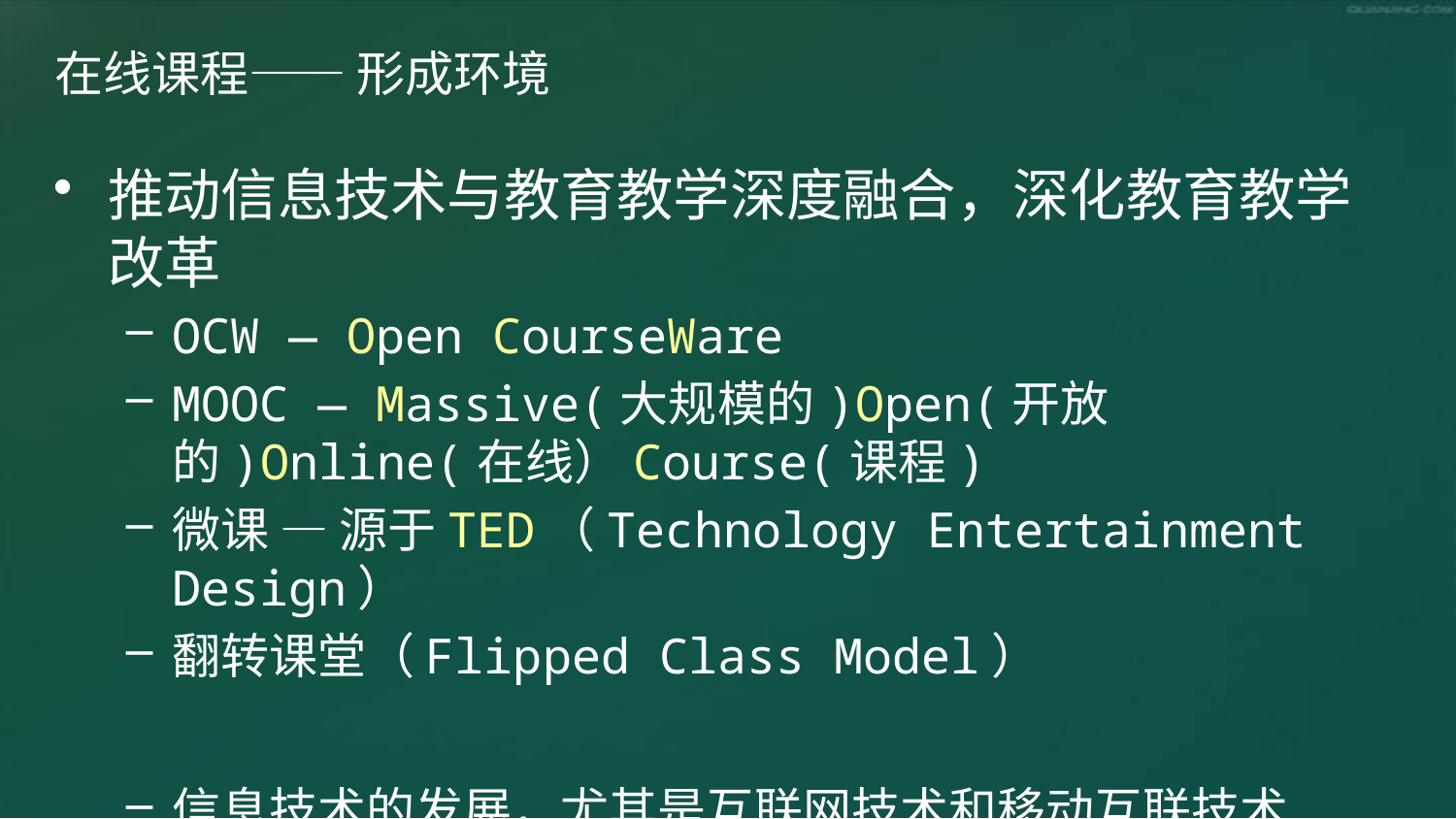

# 在线课程—— 形成环境
推动信息技术与教育教学深度融合，深化教育教学改革
OCW — Open CourseWare
MOOC — Massive(大规模的)Open(开放的)Online(在线）Course(课程)
微课 — 源于TED（Technology Entertainment Design）
翻转课堂（Flipped Class Model）

信息技术的发展，尤其是互联网技术和移动互联技术